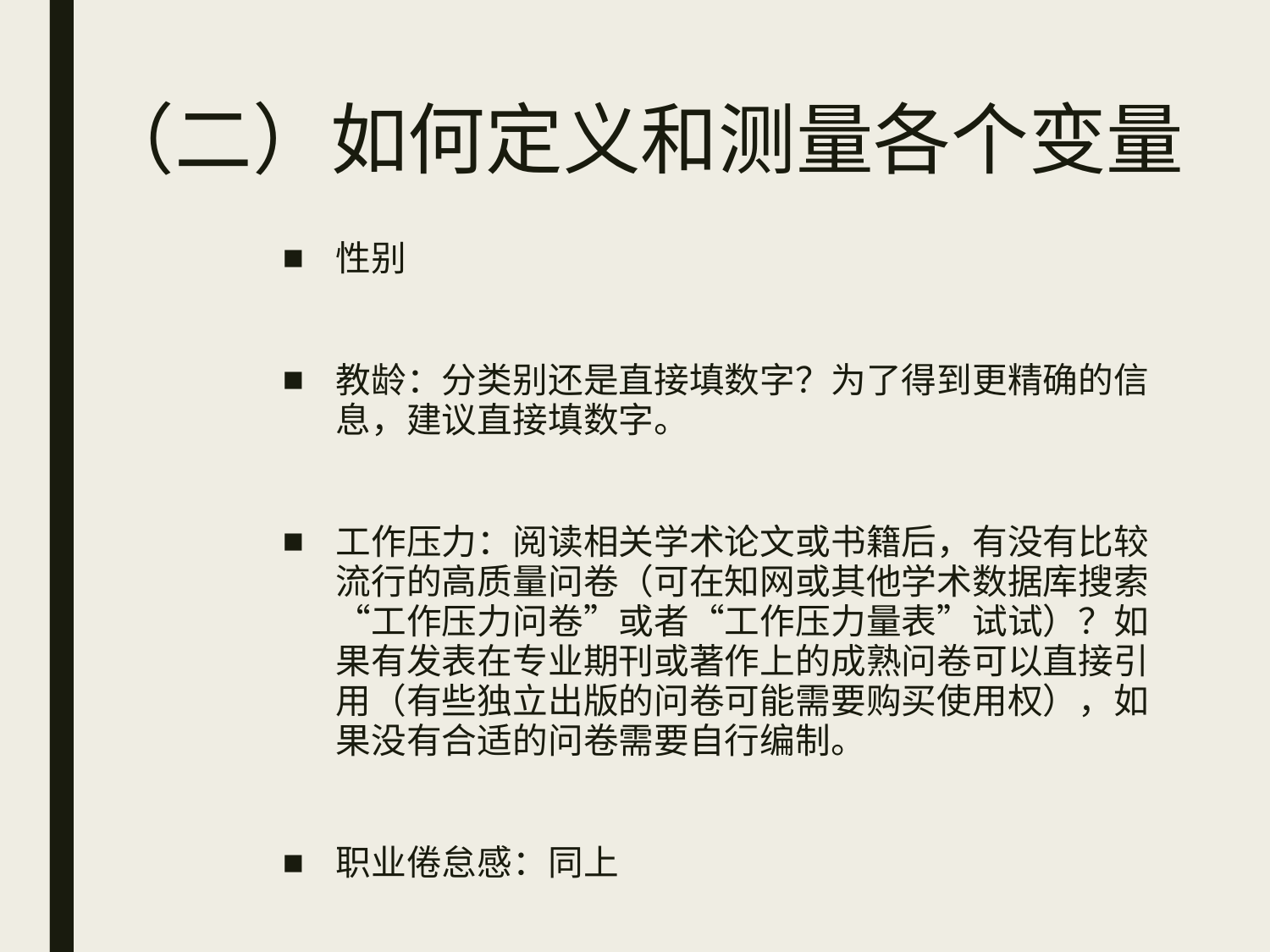

# （二）如何定义和测量各个变量
性别

教龄：分类别还是直接填数字？为了得到更精确的信息，建议直接填数字。

工作压力：阅读相关学术论文或书籍后，有没有比较流行的高质量问卷（可在知网或其他学术数据库搜索“工作压力问卷”或者“工作压力量表”试试）？如果有发表在专业期刊或著作上的成熟问卷可以直接引用（有些独立出版的问卷可能需要购买使用权），如果没有合适的问卷需要自行编制。

职业倦怠感：同上